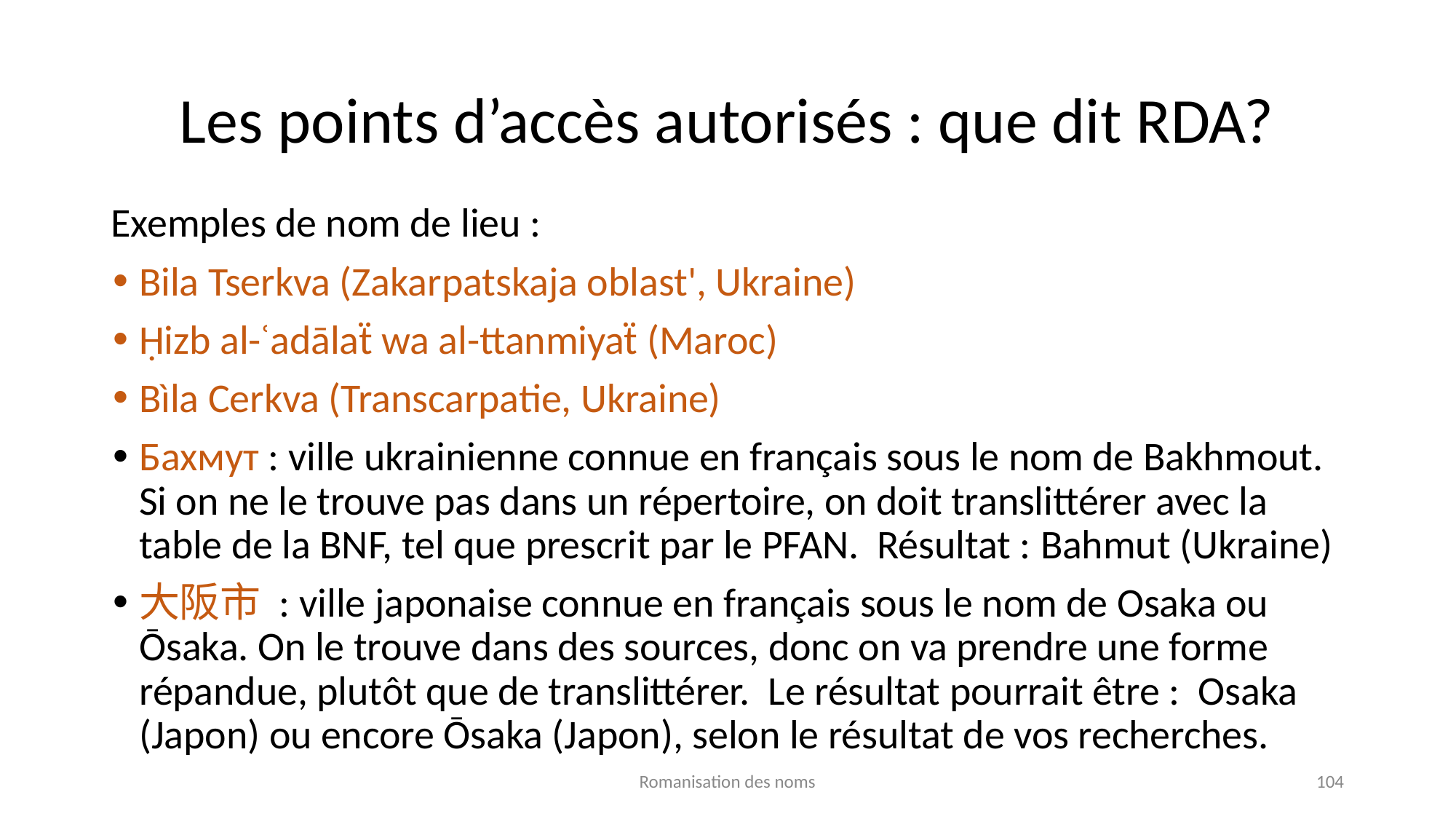

# Les points d’accès autorisés : que dit RDA?
Exemples de nom de lieu :
Bila Tserkva (Zakarpatskaja oblast', Ukraine)
Ḥizb al-ʿadālaẗ wa al-ttanmiyaẗ (Maroc)
Bìla Cerkva (Transcarpatie, Ukraine)
Бахмут : ville ukrainienne connue en français sous le nom de Bakhmout. Si on ne le trouve pas dans un répertoire, on doit translittérer avec la table de la BNF, tel que prescrit par le PFAN.  Résultat : Bahmut (Ukraine)
大阪市 : ville japonaise connue en français sous le nom de Osaka ou Ōsaka. On le trouve dans des sources, donc on va prendre une forme répandue, plutôt que de translittérer.  Le résultat pourrait être :  Osaka (Japon) ou encore Ōsaka (Japon), selon le résultat de vos recherches.

Romanisation des noms
104